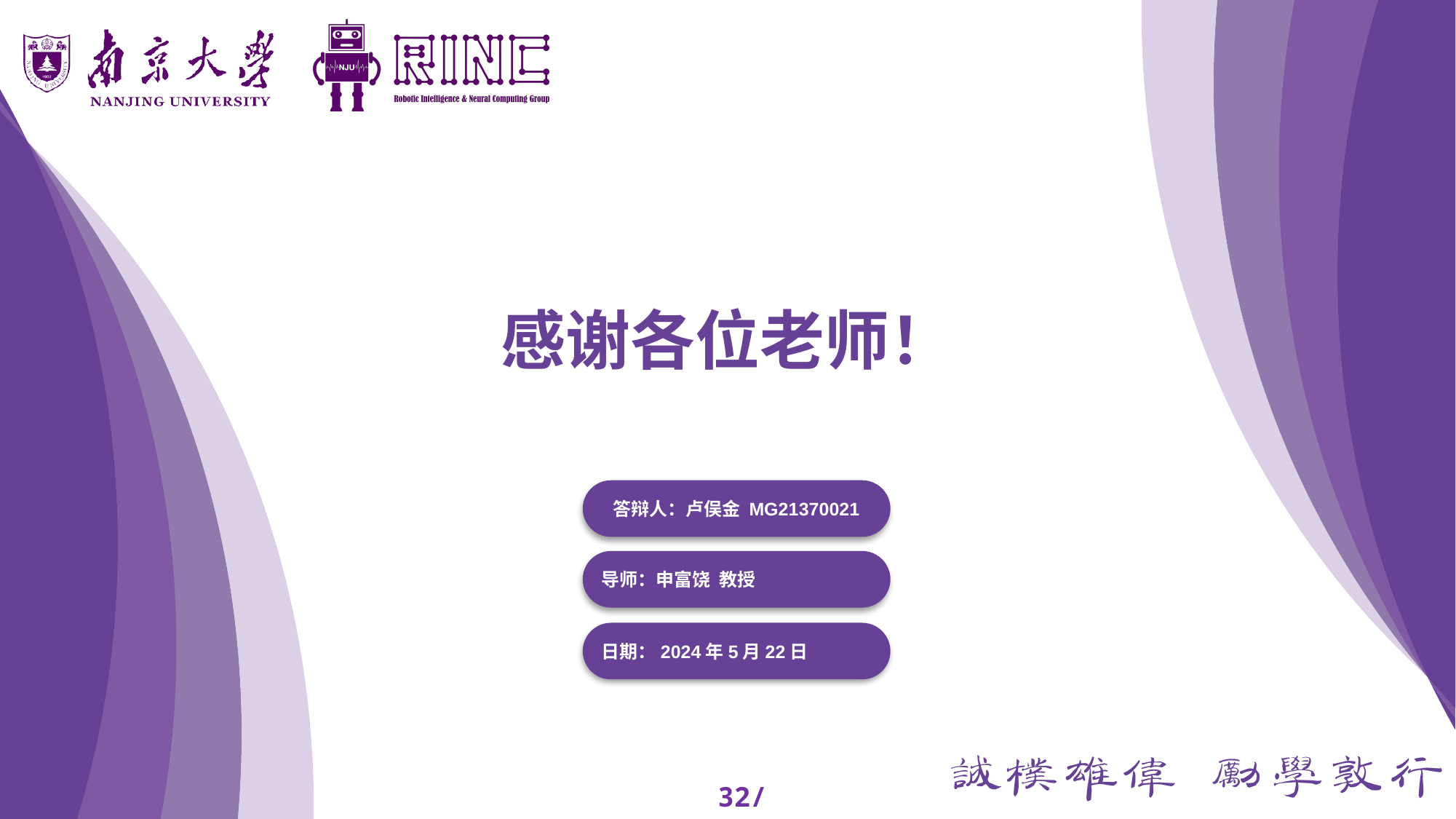

感谢各位老师！
答辩人：卢俣金 MG21370021
导师：申富饶  教授
日期：2024年5月22日
32/32